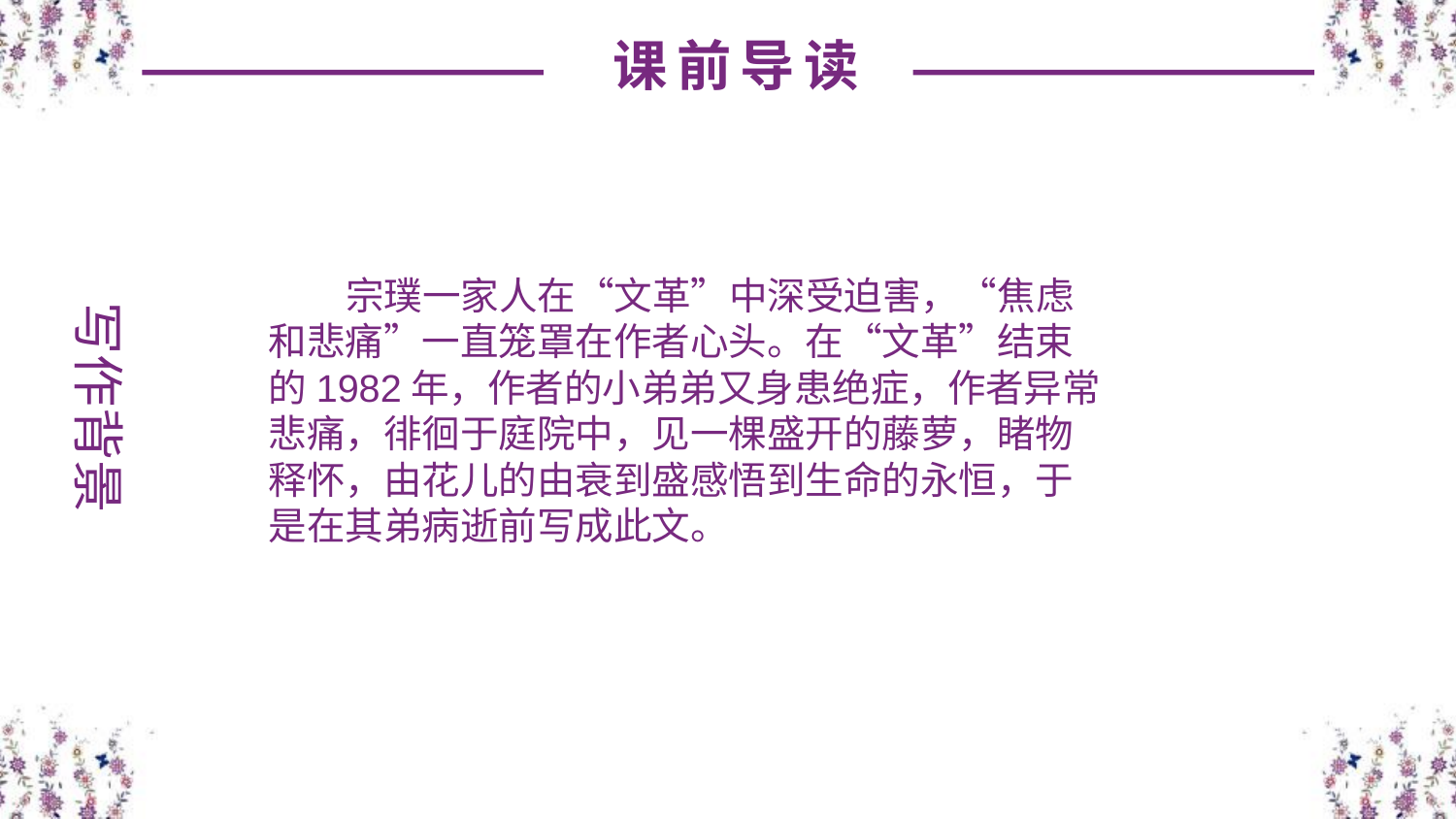

课前导读

        宗璞一家人在“文革”中深受迫害，“焦虑和悲痛”一直笼罩在作者心头。在“文革”结束的1982年，作者的小弟弟又身患绝症，作者异常悲痛，徘徊于庭院中，见一棵盛开的藤萝，睹物释怀，由花儿的由衰到盛感悟到生命的永恒，于是在其弟病逝前写成此文。
写作背景